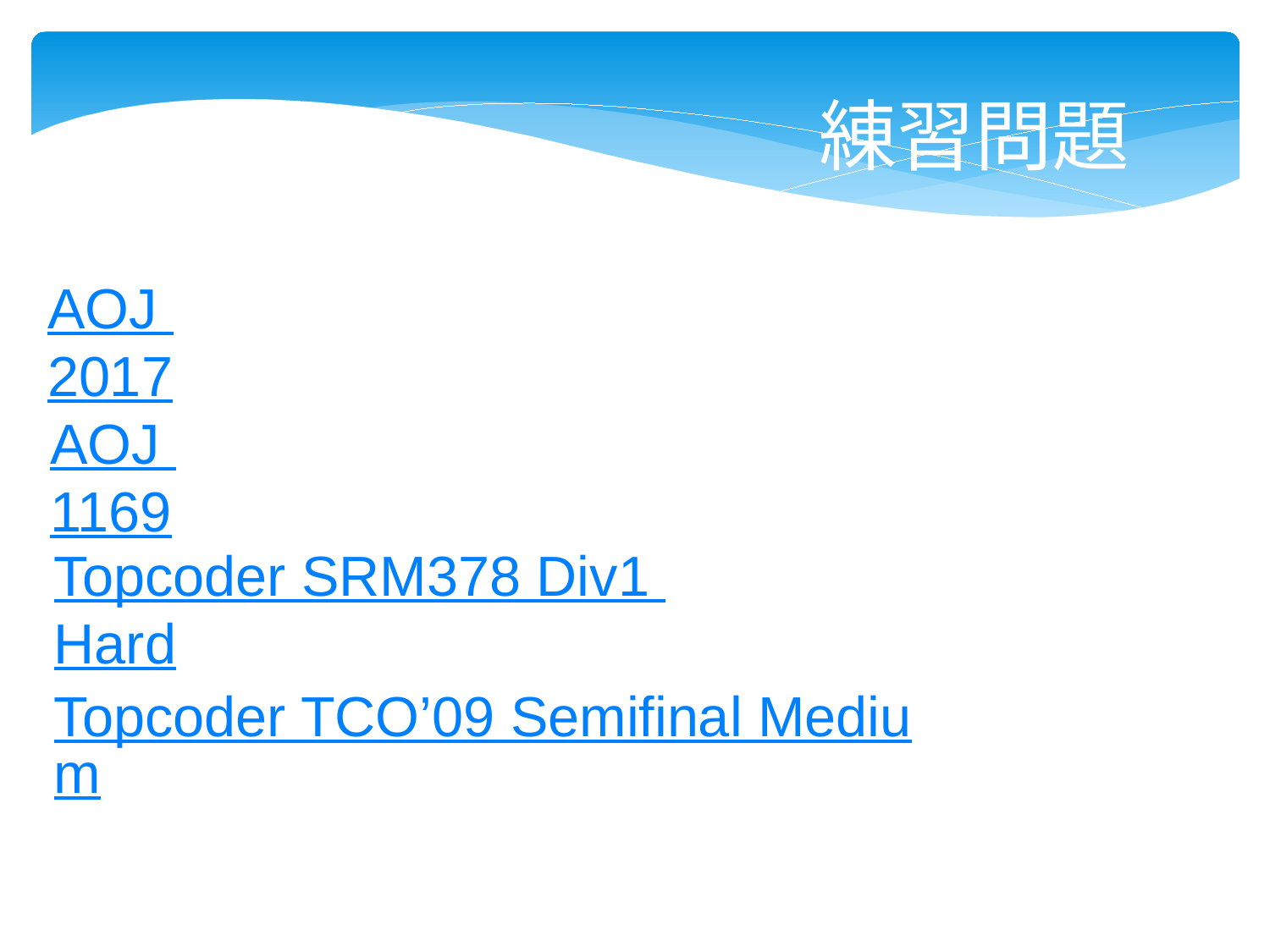

練習問題
AOJ 2017
AOJ 1169
Topcoder SRM378 Div1 Hard
Topcoder TCO’09 Semifinal Medium